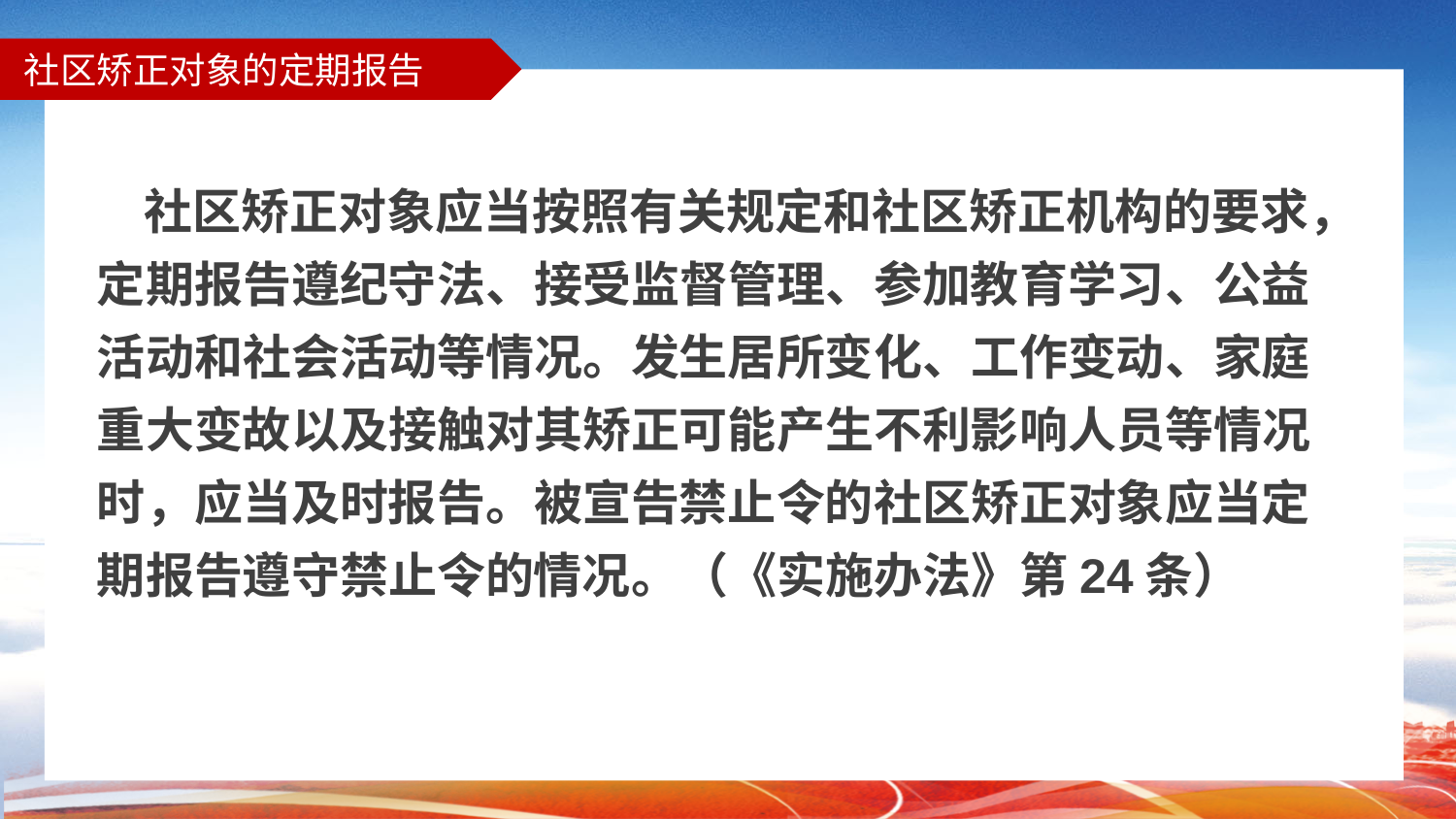

# 社区矫正对象的定期报告
    社区矫正对象应当按照有关规定和社区矫正机构的要求，定期报告遵纪守法、接受监督管理、参加教育学习、公益活动和社会活动等情况。发生居所变化、工作变动、家庭重大变故以及接触对其矫正可能产生不利影响人员等情况时，应当及时报告。被宣告禁止令的社区矫正对象应当定期报告遵守禁止令的情况。（《实施办法》第24条）